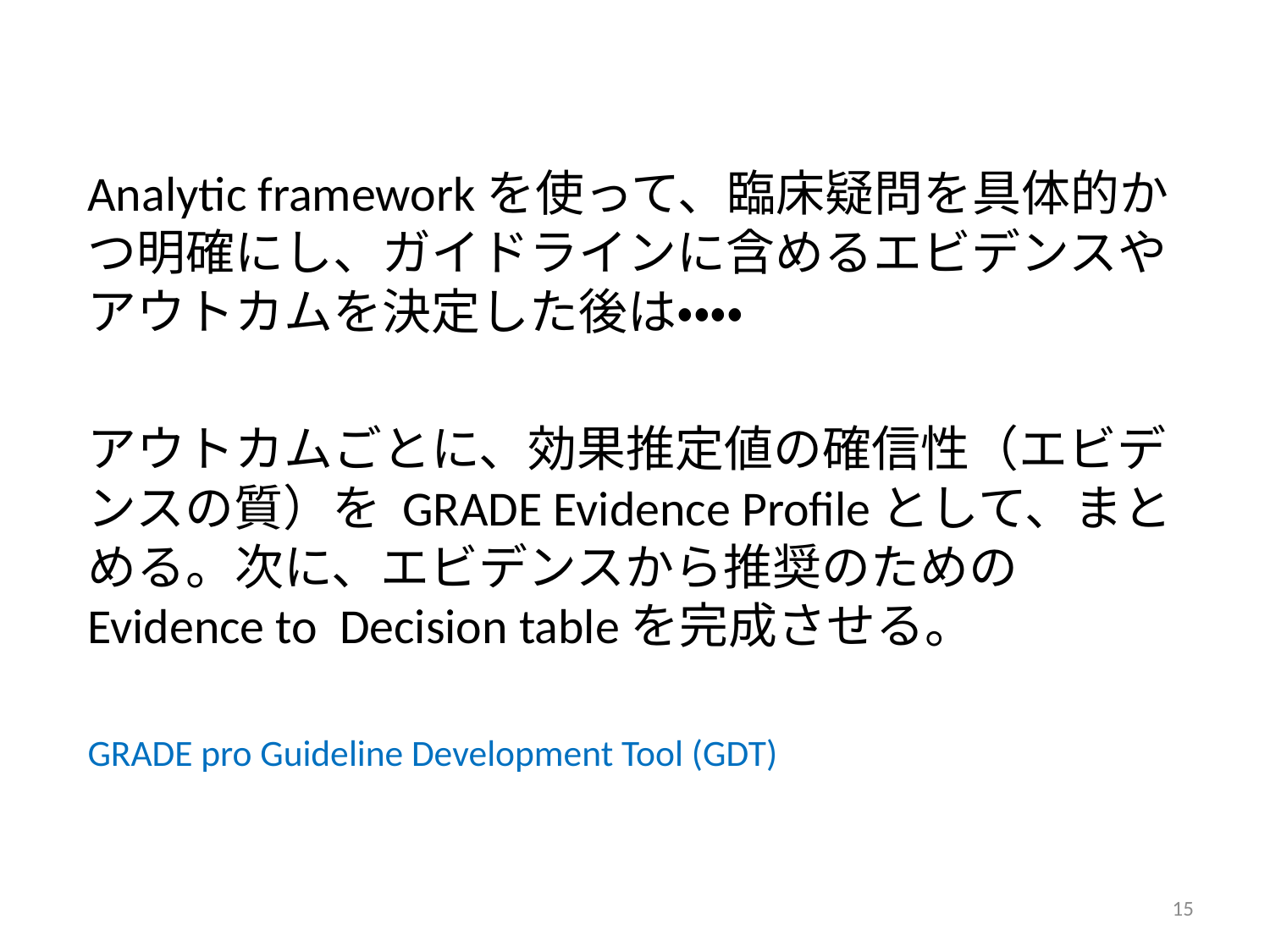

Analytic frameworkを使って、臨床疑問を具体的かつ明確にし、ガイドラインに含めるエビデンスやアウトカムを決定した後は・・・・

アウトカムごとに、効果推定値の確信性（エビデンスの質）を GRADE Evidence Profileとして、まとめる。次に、エビデンスから推奨のためのEvidence to  Decision tableを完成させる。

GRADE pro Guideline Development Tool (GDT)
15